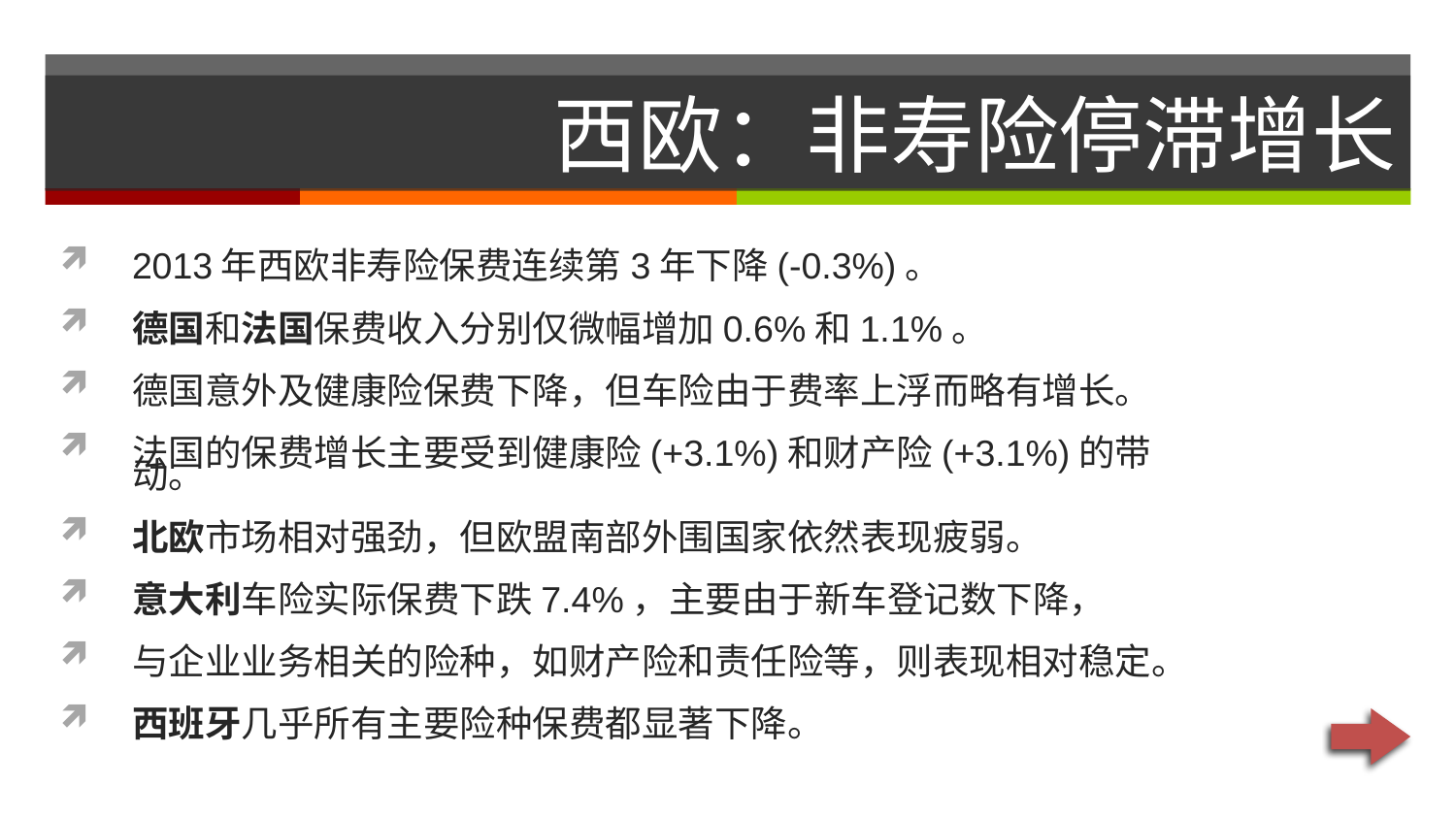

# 西欧：非寿险停滞增长
2013年西欧非寿险保费连续第3年下降(-0.3%)。
德国和法国保费收入分别仅微幅增加0.6%和1.1%。
德国意外及健康险保费下降，但车险由于费率上浮而略有增长。
法国的保费增长主要受到健康险(+3.1%)和财产险(+3.1%)的带动。
北欧市场相对强劲，但欧盟南部外围国家依然表现疲弱。
意大利车险实际保费下跌7.4%，主要由于新车登记数下降，
与企业业务相关的险种，如财产险和责任险等，则表现相对稳定。
西班牙几乎所有主要险种保费都显著下降。